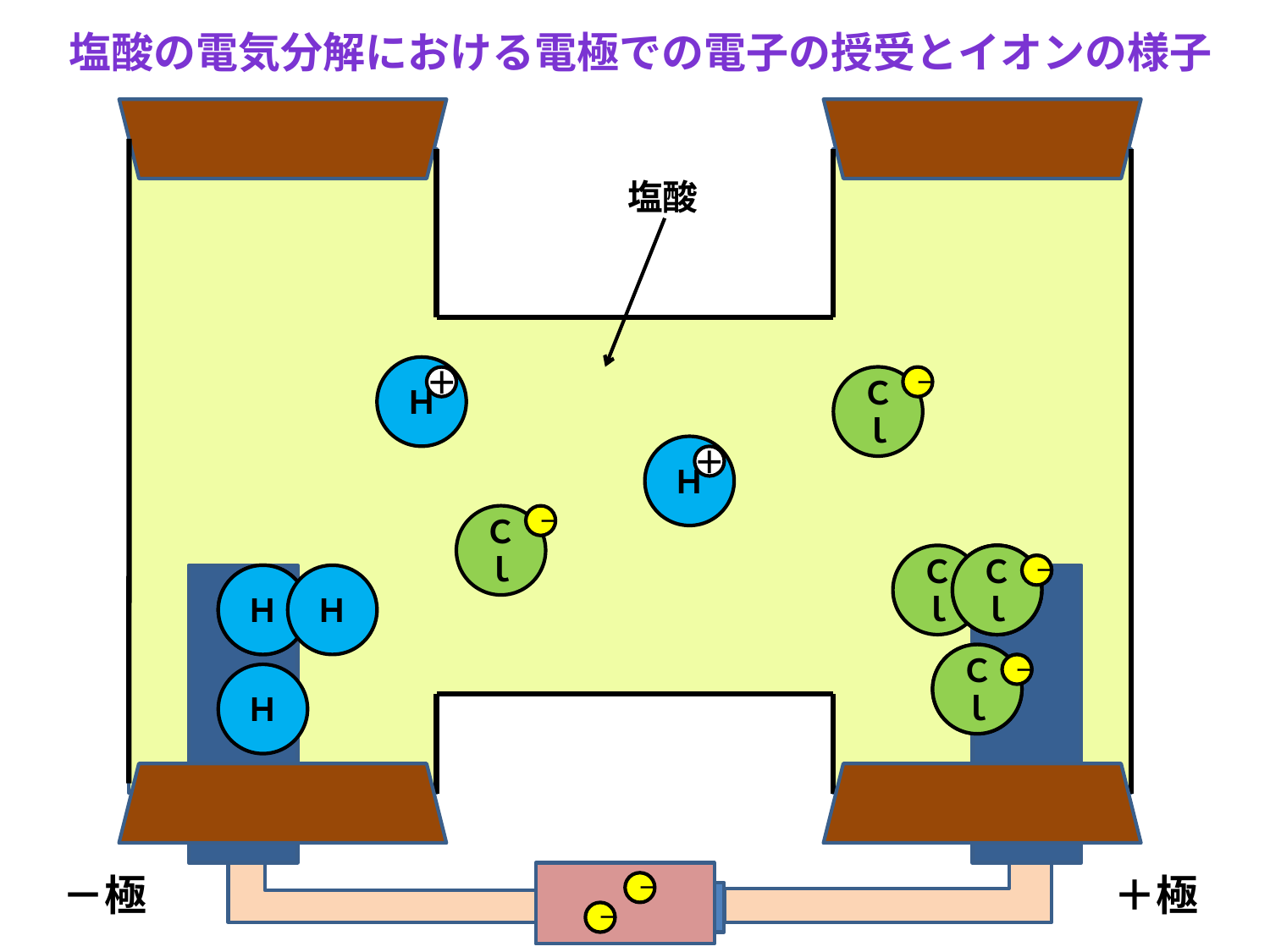

塩酸の電気分解における電極での電子の授受とイオンの様子

塩酸
Ｈ

＋
Ｃｌ
－
Ｈ

＋
Ｃｌ
－
Ｃｌ
Ｃｌ
Ｃｌ
－
Ｃｌ
－

Ｈ
Ｈ
Ｈ

Ｃｌ
－
Ｃｌ
－
Ｈ

－極

＋極
－

－